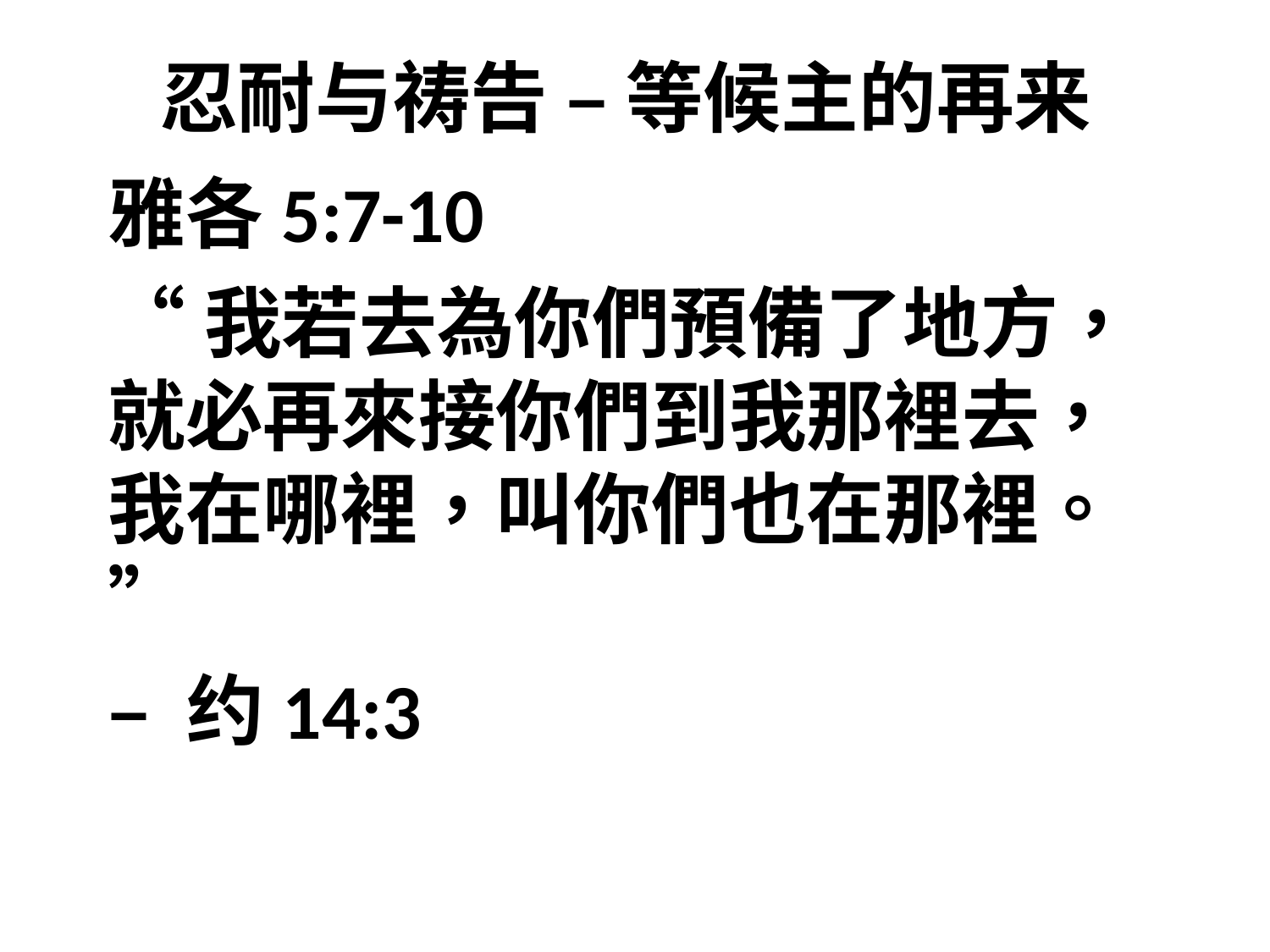

# 忍耐与祷告 – 等候主的再来
雅各5:7-10
“我若去為你們預備了地方，就必再來接你們到我那裡去，我在哪裡，叫你們也在那裡。”
– 约14:3